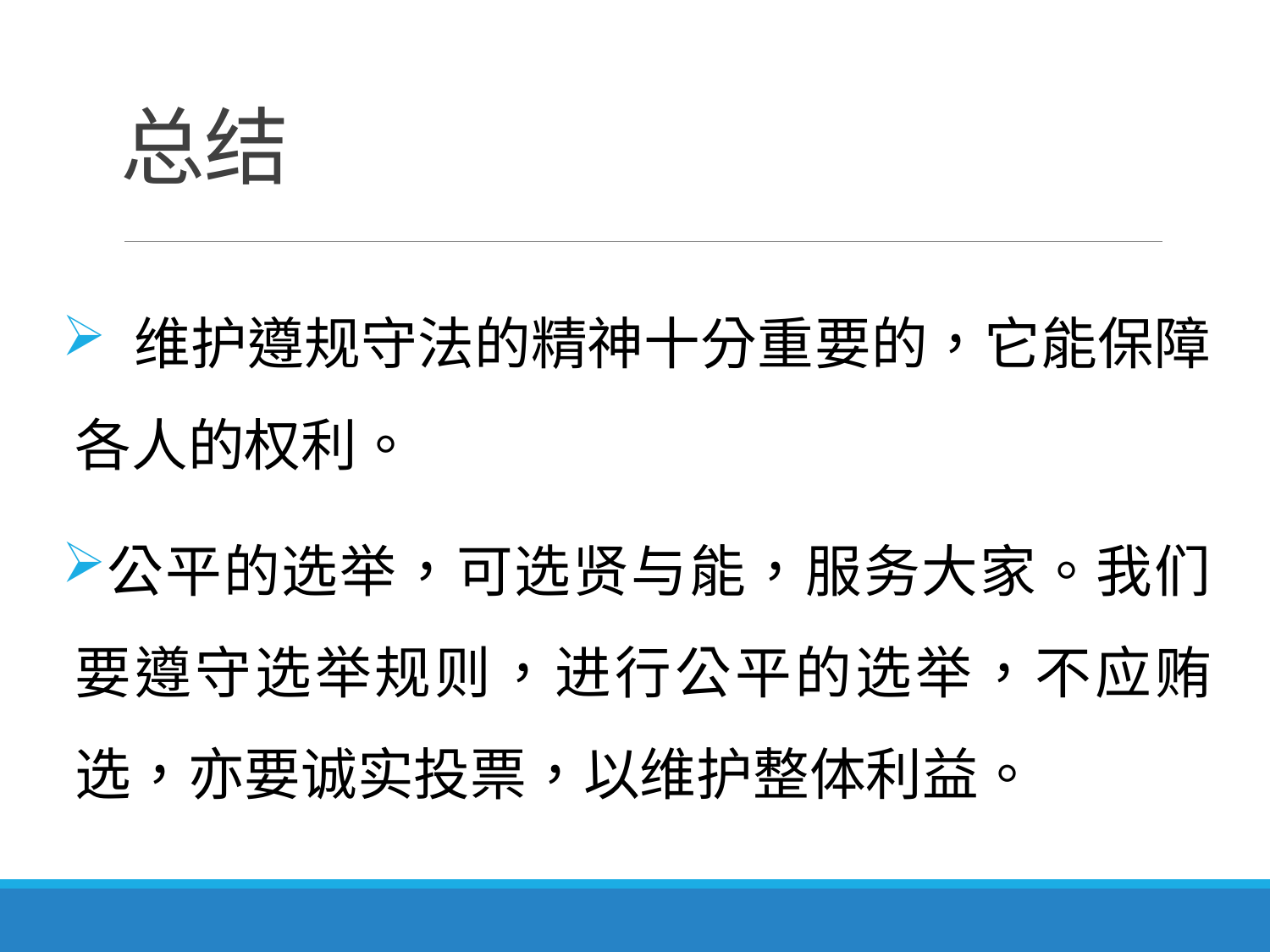

# 总结
 维护遵规守法的精神十分重要的，它能保障各人的权利。
公平的选举，可选贤与能，服务大家。我们要遵守选举规则，进行公平的选举，不应贿选，亦要诚实投票，以维护整体利益。